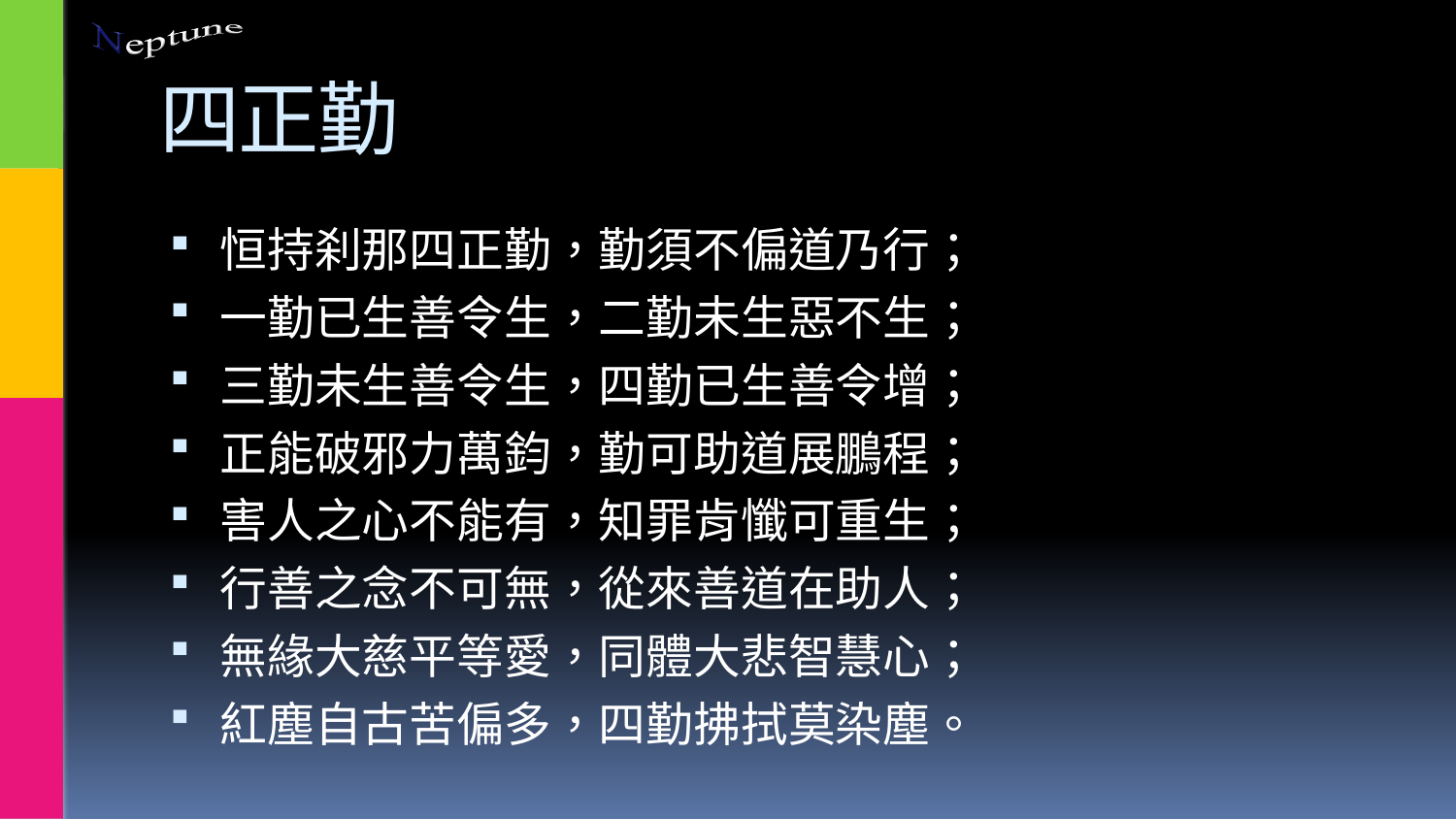

# 四正勤
恒持刹那四正勤，勤須不偏道乃行；
一勤已生善令生，二勤未生惡不生；
三勤未生善令生，四勤已生善令增；
正能破邪力萬鈞，勤可助道展鵬程；
害人之心不能有，知罪肯懺可重生；
行善之念不可無，從來善道在助人；
無緣大慈平等愛，同體大悲智慧心；
紅塵自古苦偏多，四勤拂拭莫染塵。